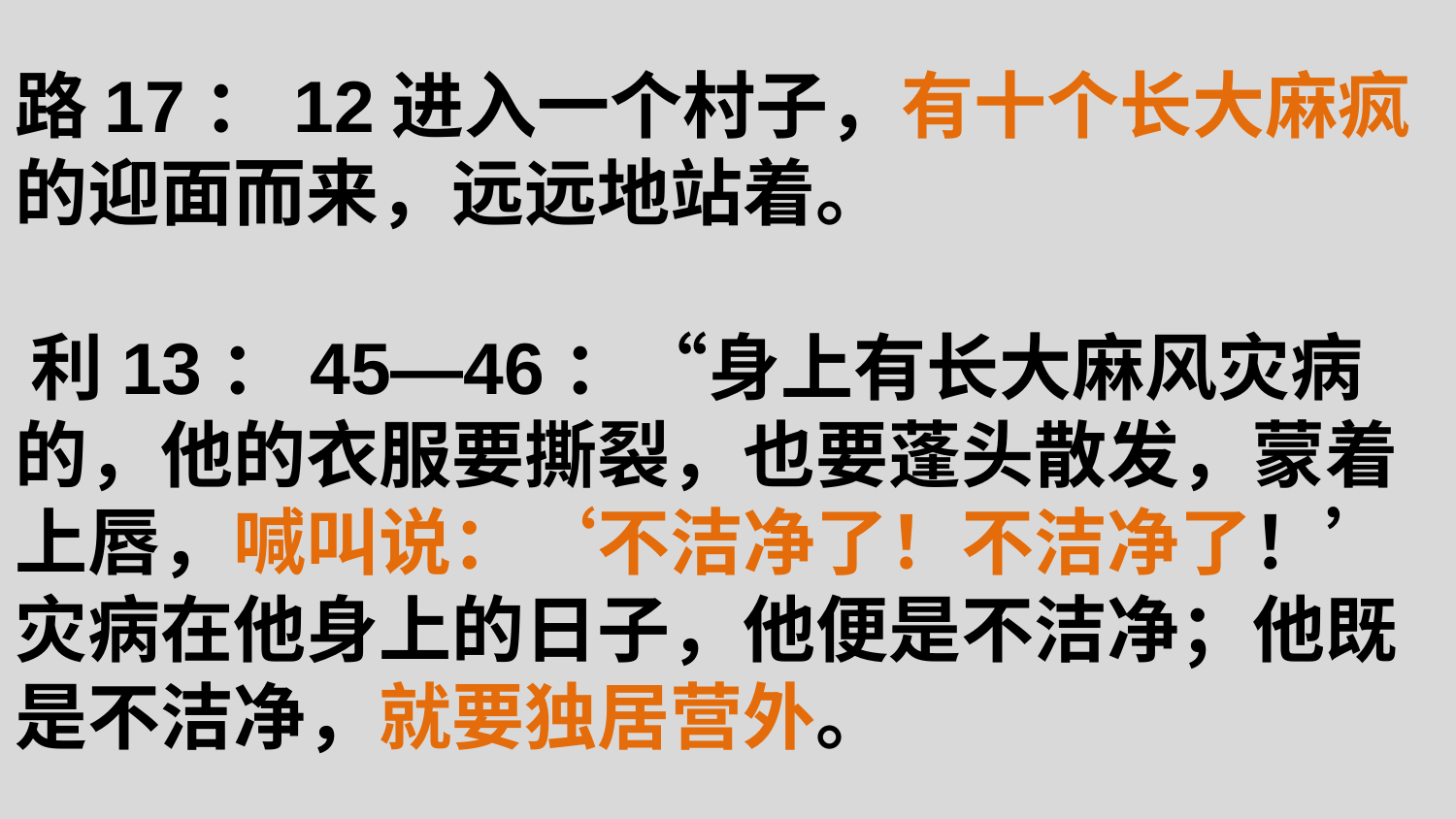

# 路17：12进入一个村子，有十个长大麻疯的迎面而来，远远地站着。 利13：45—46：“身上有长大麻风灾病的，他的衣服要撕裂，也要蓬头散发，蒙着上唇，喊叫说：‘不洁净了！不洁净了！’ 灾病在他身上的日子，他便是不洁净；他既是不洁净，就要独居营外。